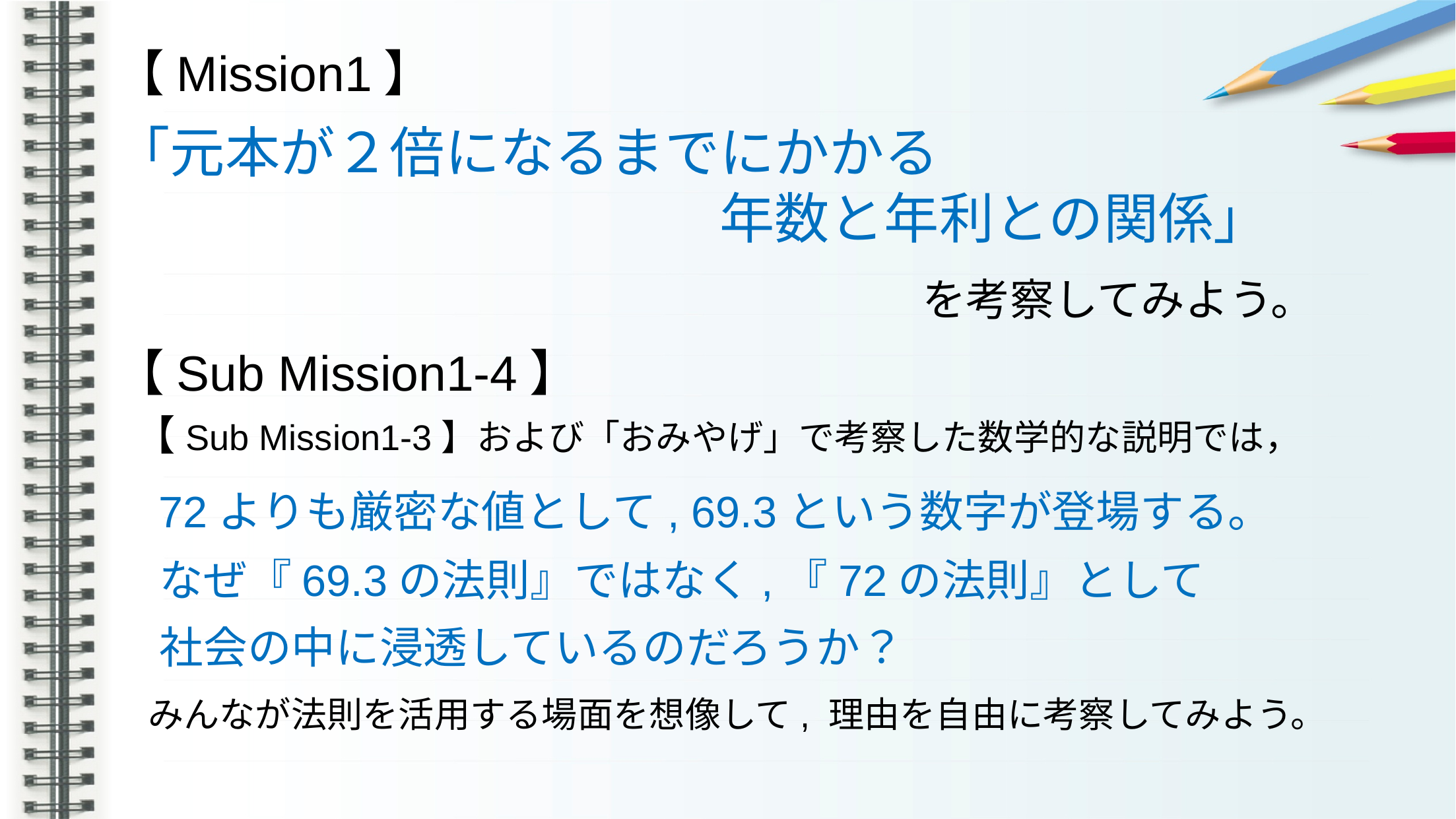

# 【Mission1】 「元本が２倍になるまでにかかる 　　　　　　　　　　　年数と年利との関係」 　　　　　　　　 　　　　を考察してみよう。

【Sub Mission1-4】
 【Sub Mission1-3】および「おみやげ」で考察した数学的な説明では，
   72よりも厳密な値として, 69.3という数字が登場する。
　なぜ『69.3の法則』ではなく,『72の法則』として
　社会の中に浸透しているのだろうか？

   みんなが法則を活用する場面を想像して, 理由を自由に考察してみよう。